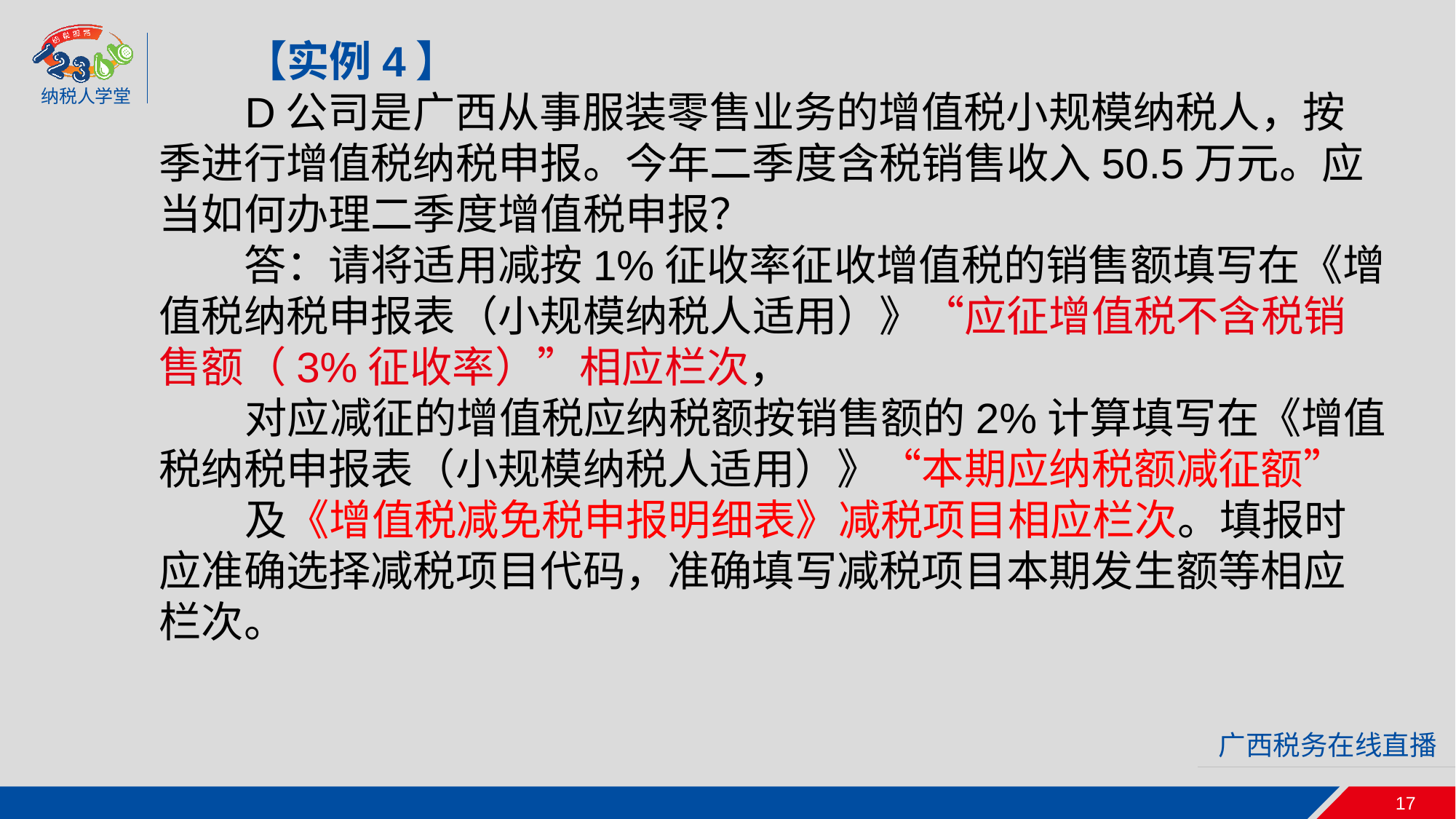

【实例4】
D公司是广西从事服装零售业务的增值税小规模纳税人，按季进行增值税纳税申报。今年二季度含税销售收入50.5万元。应当如何办理二季度增值税申报？
　　答：请将适用减按1%征收率征收增值税的销售额填写在《增值税纳税申报表（小规模纳税人适用）》“应征增值税不含税销售额（3%征收率）”相应栏次，
对应减征的增值税应纳税额按销售额的2%计算填写在《增值税纳税申报表（小规模纳税人适用）》“本期应纳税额减征额”
及《增值税减免税申报明细表》减税项目相应栏次。填报时应准确选择减税项目代码，准确填写减税项目本期发生额等相应栏次。